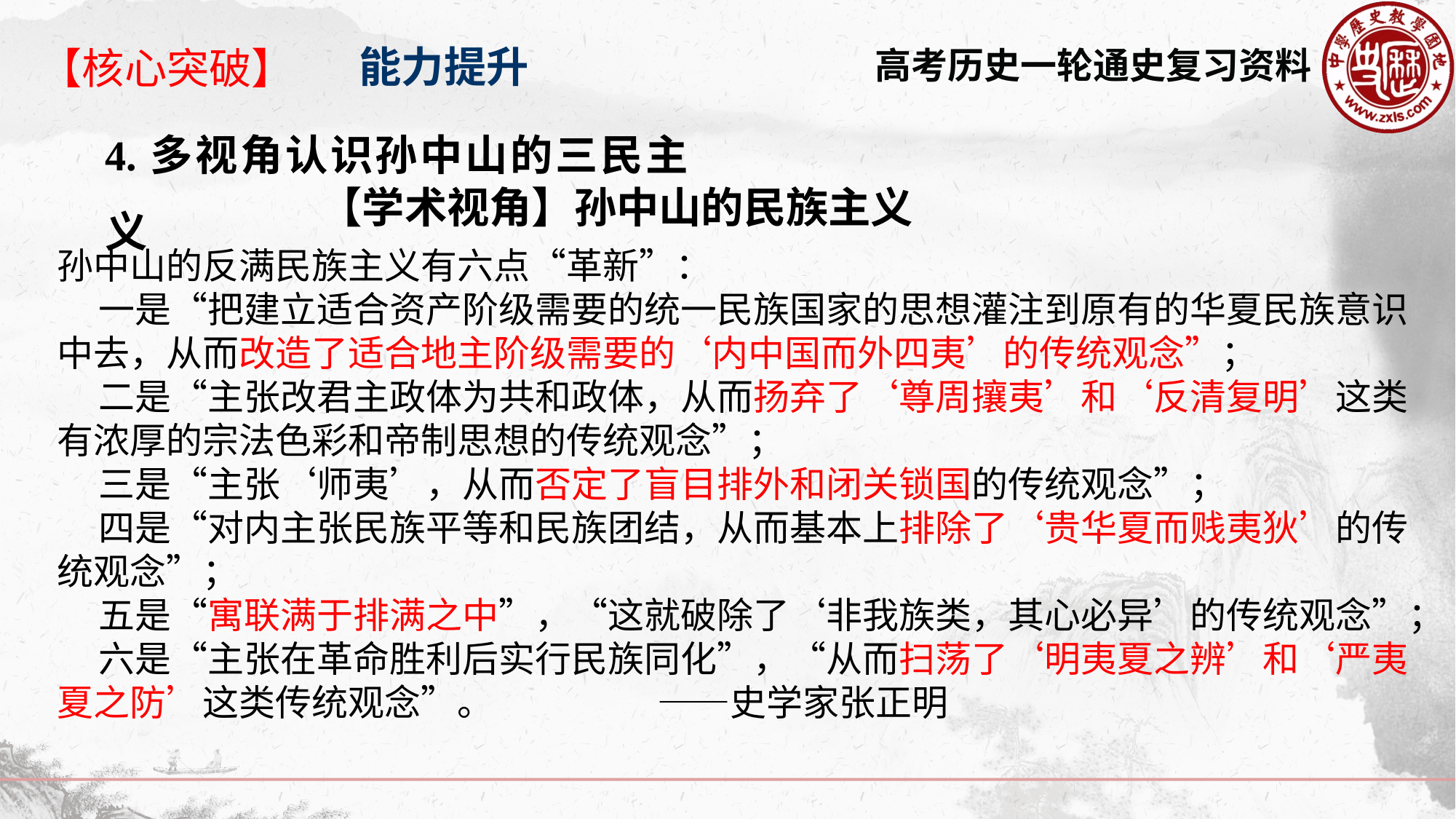

能力提升
【核心突破】
4.多视角认识孙中山的三民主义
【学术视角】孙中山的民族主义
孙中山的反满民族主义有六点“革新”：
    一是“把建立适合资产阶级需要的统一民族国家的思想灌注到原有的华夏民族意识中去，从而改造了适合地主阶级需要的‘内中国而外四夷’的传统观念”；
    二是“主张改君主政体为共和政体，从而扬弃了‘尊周攘夷’和‘反清复明’这类有浓厚的宗法色彩和帝制思想的传统观念”；
    三是“主张‘师夷’，从而否定了盲目排外和闭关锁国的传统观念”；
    四是“对内主张民族平等和民族团结，从而基本上排除了‘贵华夏而贱夷狄’的传统观念”；
    五是“寓联满于排满之中”，“这就破除了‘非我族类，其心必异’的传统观念”；
    六是“主张在革命胜利后实行民族同化”，“从而扫荡了‘明夷夏之辨’和‘严夷夏之防’这类传统观念”。                    ——史学家张正明